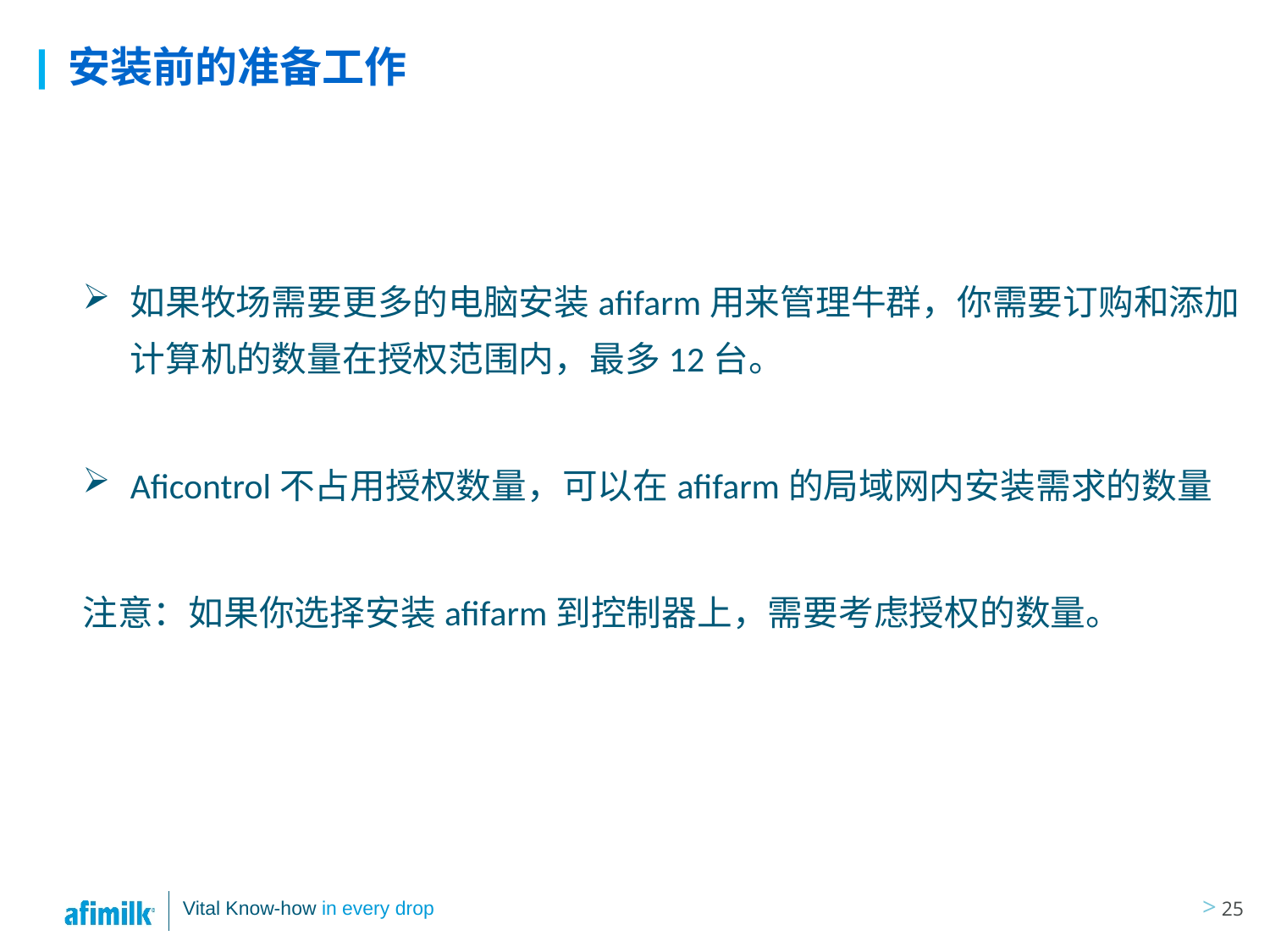

# 安装前的准备工作

如果牧场需要更多的电脑安装afifarm用来管理牛群，你需要订购和添加计算机的数量在授权范围内，最多12台。

Aficontrol不占用授权数量，可以在afifarm的局域网内安装需求的数量

注意：如果你选择安装afifarm到控制器上，需要考虑授权的数量。